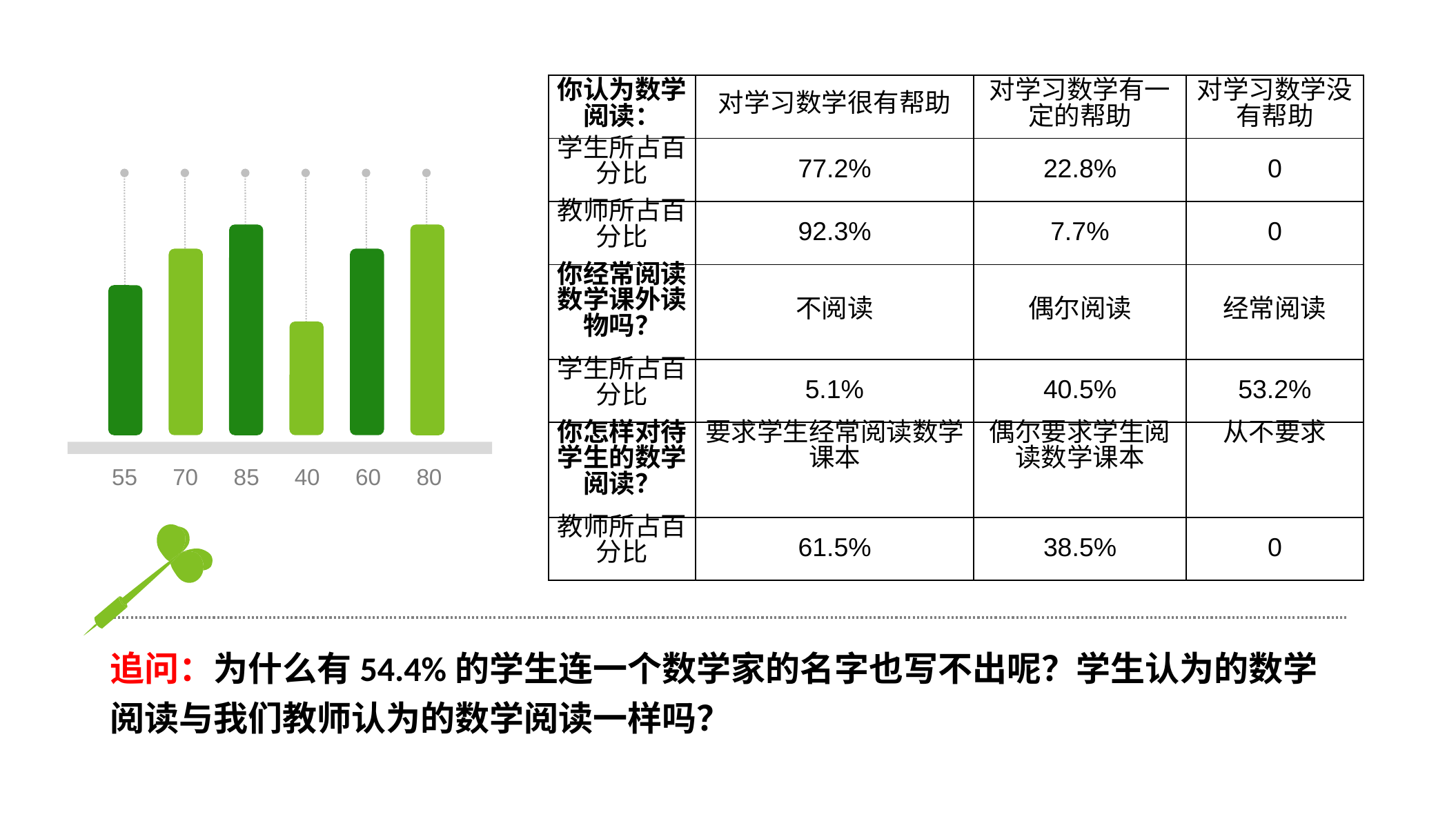

| 你认为数学阅读： | 对学习数学很有帮助 | 对学习数学有一定的帮助 | 对学习数学没有帮助 |
| --- | --- | --- | --- |
| 学生所占百分比 | 77.2% | 22.8% | 0 |
| 教师所占百分比 | 92.3% | 7.7% | 0 |
| 你经常阅读数学课外读物吗？ | 不阅读 | 偶尔阅读 | 经常阅读 |
| 学生所占百分比 | 5.1% | 40.5% | 53.2% |
| 你怎样对待学生的数学阅读？ | 要求学生经常阅读数学课本 | 偶尔要求学生阅读数学课本 | 从不要求 |
| 教师所占百分比 | 61.5% | 38.5% | 0 |

55
70
85
40
60
80

追问：为什么有54.4%的学生连一个数学家的名字也写不出呢？学生认为的数学阅读与我们教师认为的数学阅读一样吗？